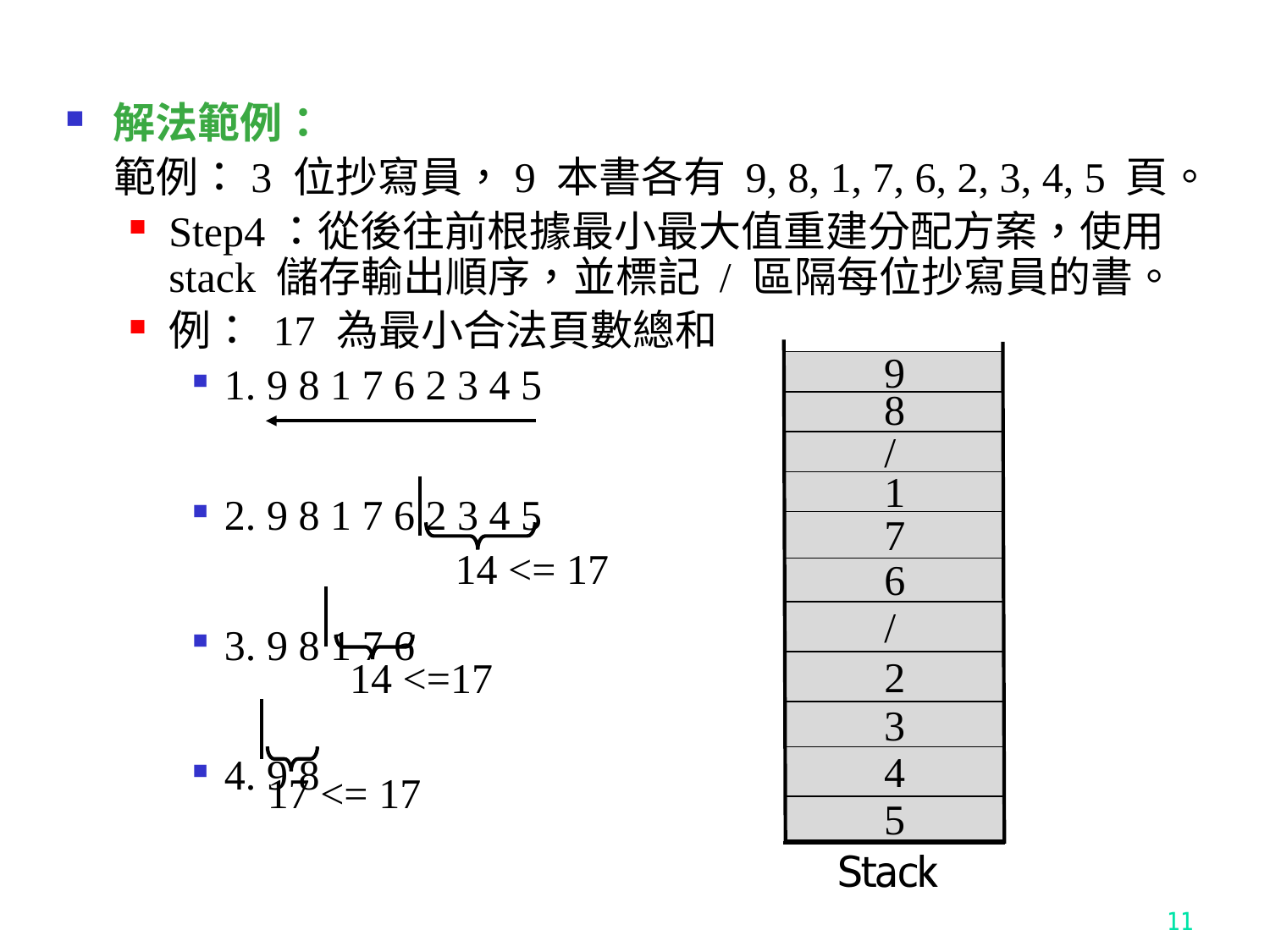

解法範例：
    範例：3 位抄寫員，9 本書各有 9, 8, 1, 7, 6, 2, 3, 4, 5 頁。
Step4：從後往前根據最小最大值重建分配方案，使用 stack 儲存輸出順序，並標記 / 區隔每位抄寫員的書。
例： 17 為最小合法頁數總和
1. 9 8 1 7 6 2 3 4 5

2. 9 8 1 7 6 2 3 4 5

3. 9 8 1 7 6

4. 9 8
9

8
/
1
7
6
/
2
3
4
5
Stack

14 <= 17

14 <=17

17 <= 17
11